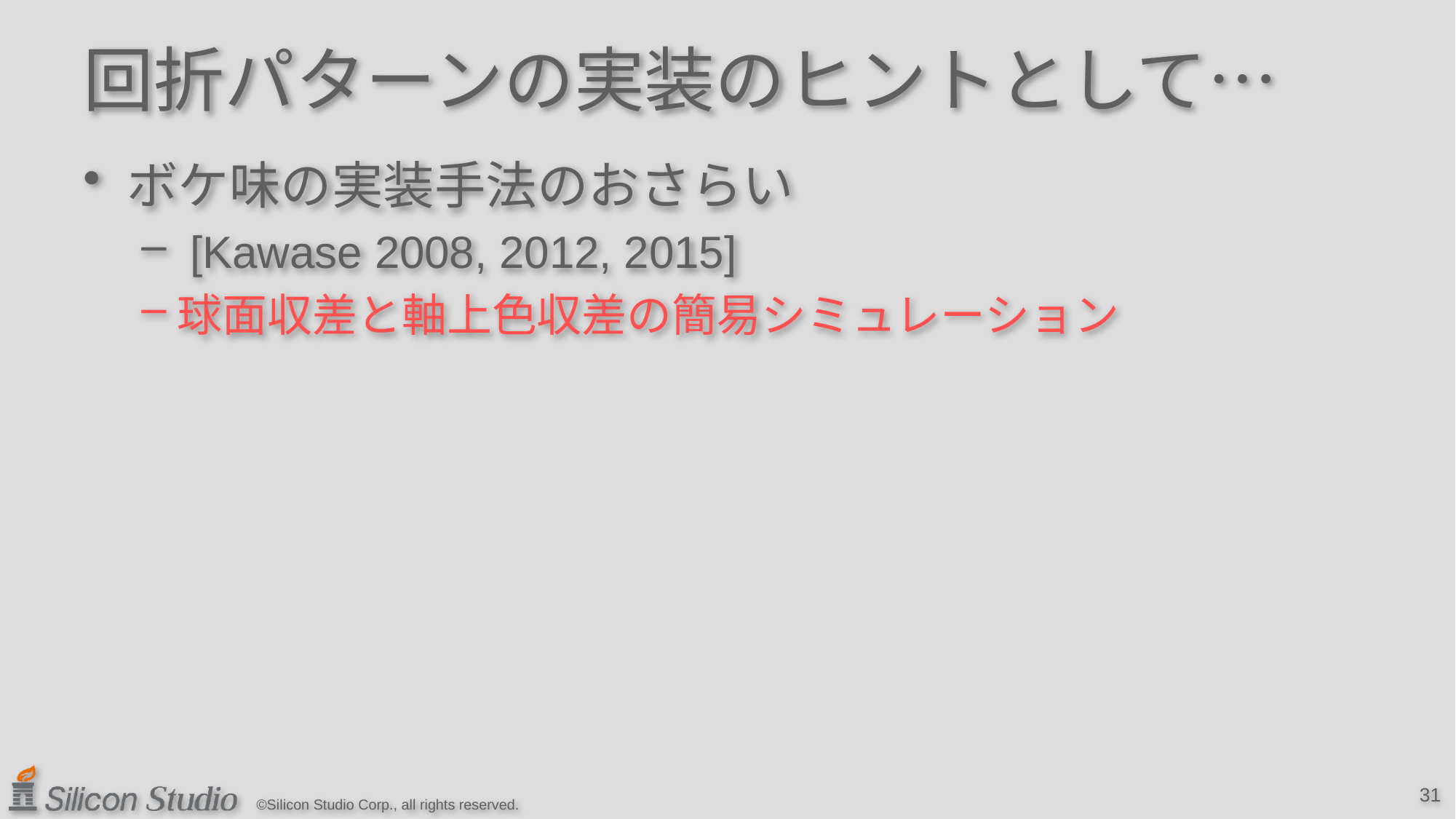

# 回折パターンの実装のヒントとして…
ボケ味の実装手法のおさらい
 [Kawase 2008, 2012, 2015]
球面収差と軸上色収差の簡易シミュレーション